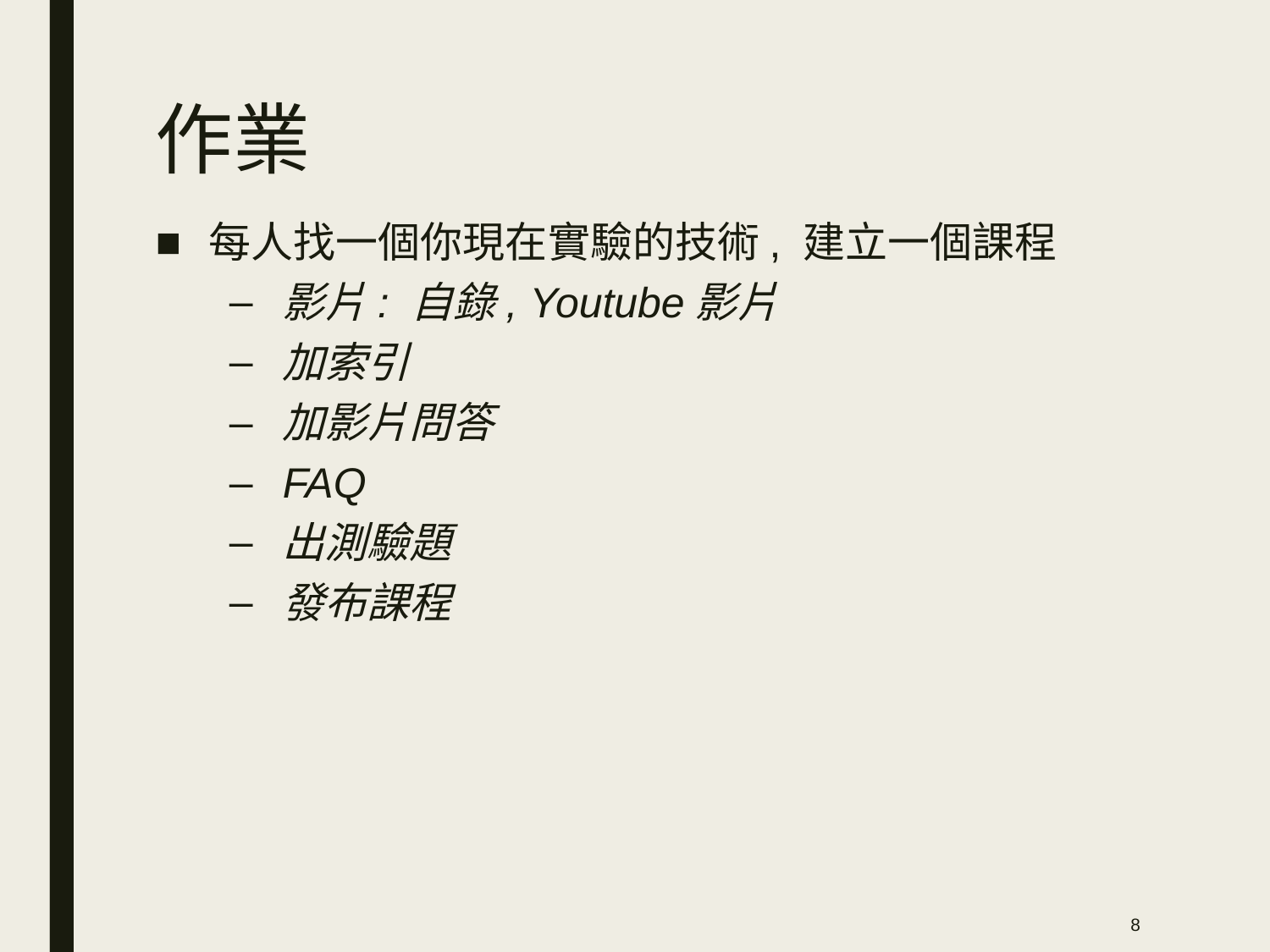

# 作業
每人找一個你現在實驗的技術, 建立一個課程
影片: 自錄, Youtube影片
加索引
加影片問答
FAQ
出測驗題
發布課程
8